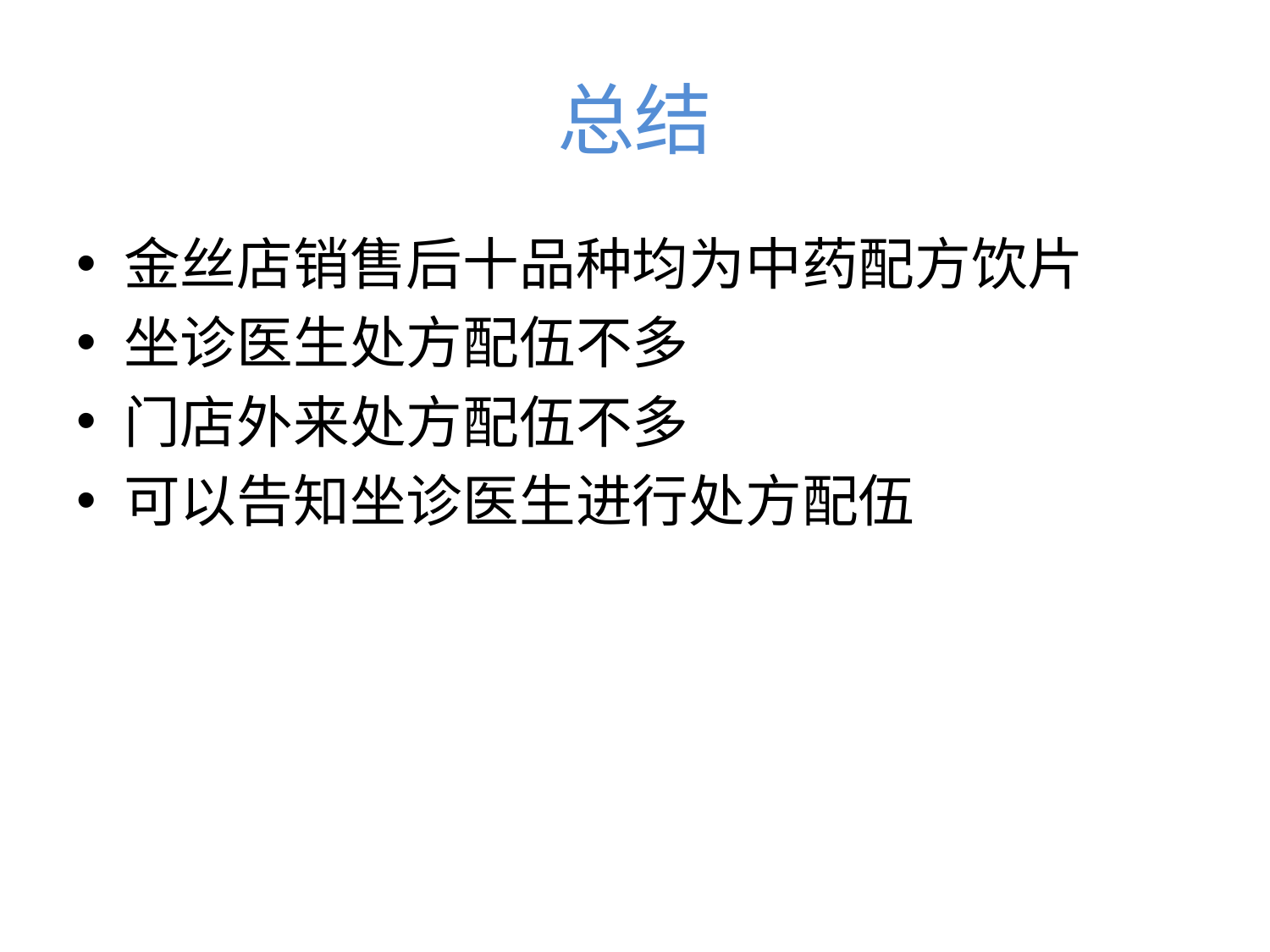

# 总结
金丝店销售后十品种均为中药配方饮片
坐诊医生处方配伍不多
门店外来处方配伍不多
可以告知坐诊医生进行处方配伍